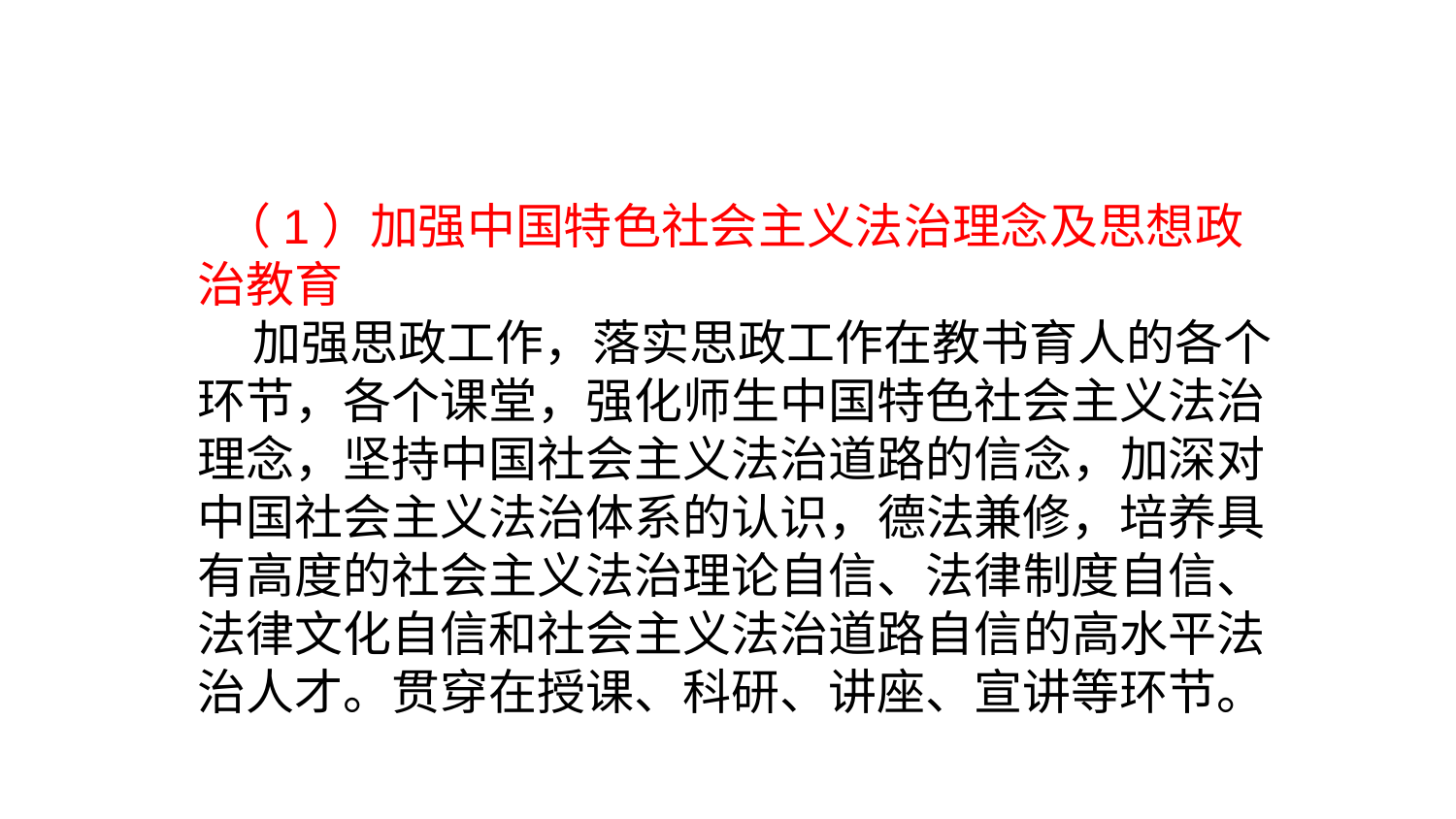

（1）加强中国特色社会主义法治理念及思想政治教育
    加强思政工作，落实思政工作在教书育人的各个环节，各个课堂，强化师生中国特色社会主义法治理念，坚持中国社会主义法治道路的信念，加深对中国社会主义法治体系的认识，德法兼修，培养具有高度的社会主义法治理论自信、法律制度自信、法律文化自信和社会主义法治道路自信的高水平法治人才。贯穿在授课、科研、讲座、宣讲等环节。